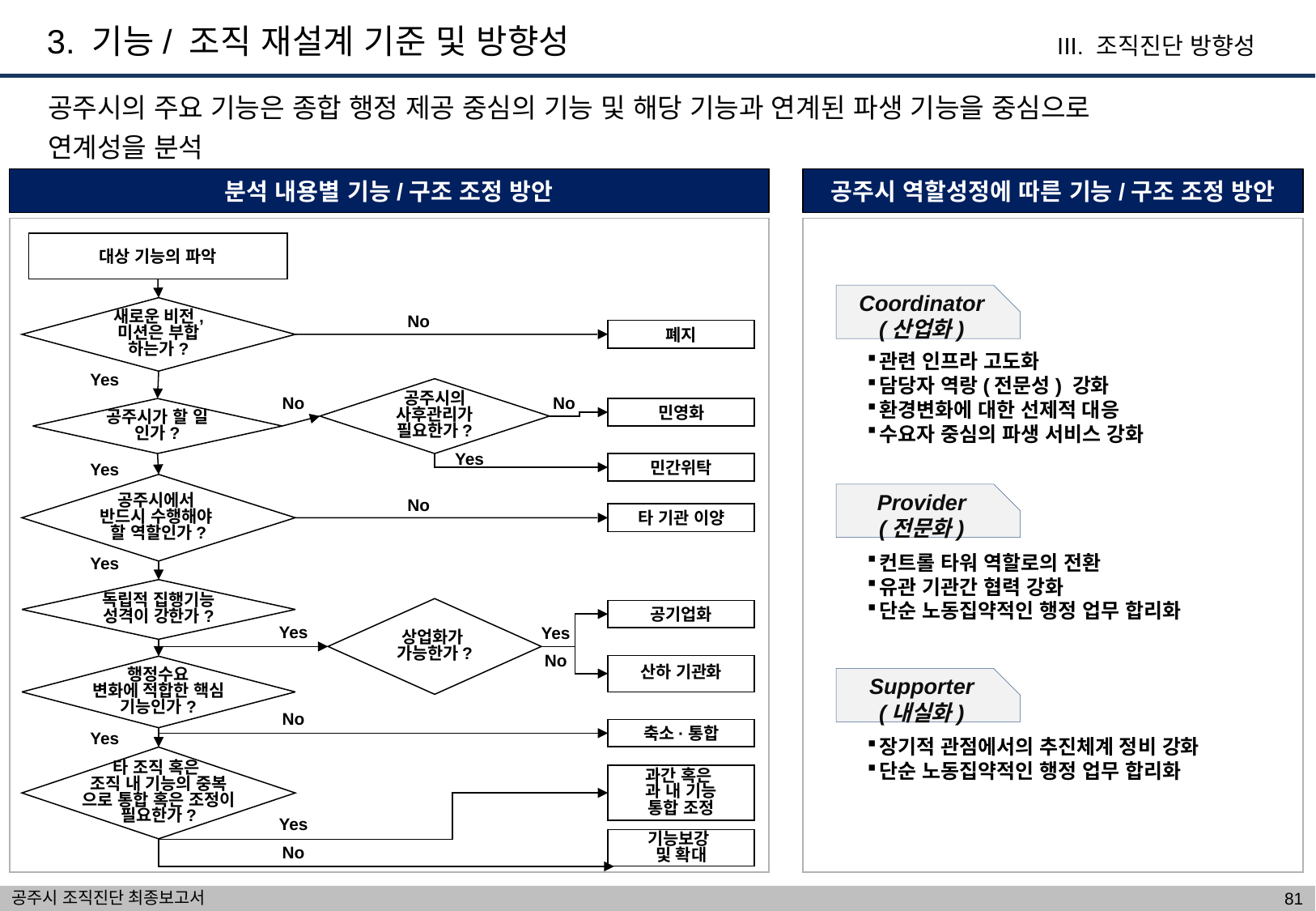

3. 기능/ 조직 재설계 기준 및 방향성
III. 조직진단 방향성
공주시의 주요 기능은 종합 행정 제공 중심의 기능 및 해당 기능과 연계된 파생 기능을 중심으로
연계성을 분석
분석 내용별 기능/구조 조정 방안
공주시 역할성정에 따른 기능/구조 조정 방안

대상 기능의 파악
새로운 비전,
미션은 부합
하는가?
No
폐지
Yes
공주시의
사후관리가
필요한가?
No
No
공주시가 할 일
인가?
민영화
Yes
민간위탁
Yes
공주시에서
반드시 수행해야
할 역할인가?
No
타 기관 이양
Yes
독립적 집행기능
성격이 강한가?
상업화가
가능한가?
공기업화
Yes
Yes
No
산하 기관화
행정수요
변화에 적합한 핵심
기능인가?
No
축소·통합
Yes
타 조직 혹은
조직 내 기능의 중복
으로 통합 혹은 조정이
필요한가?
과간 혹은
과 내 기능
통합 조정
Yes
기능보강
및 확대
No
Coordinator
(산업화)
관련 인프라 고도화
담당자 역랑(전문성) 강화
환경변화에 대한 선제적 대응
수요자 중심의 파생 서비스 강화
Provider
(전문화)
컨트롤 타워 역할로의 전환
유관 기관간 협력 강화
단순 노동집약적인 행정 업무 합리화
Supporter
(내실화)
장기적 관점에서의 추진체계 정비 강화
단순 노동집약적인 행정 업무 합리화